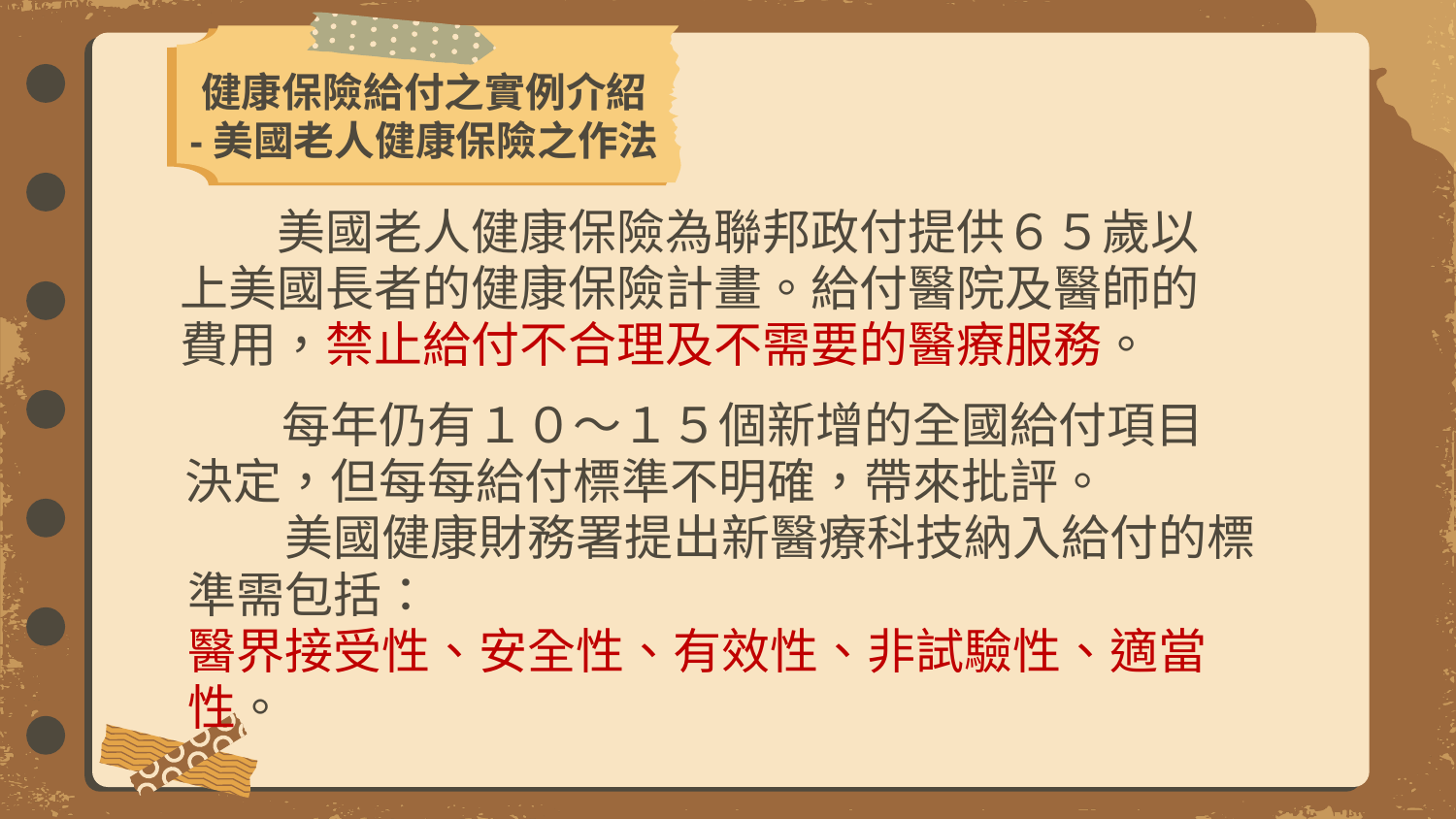

健康保險給付之實例介紹
-美國老人健康保險之作法
　　美國老人健康保險為聯邦政付提供６５歲以上美國長者的健康保險計畫。給付醫院及醫師的費用，禁止給付不合理及不需要的醫療服務。
　　每年仍有１０～１５個新增的全國給付項目決定，但每每給付標準不明確，帶來批評。
　　美國健康財務署提出新醫療科技納入給付的標準需包括：
醫界接受性、安全性、有效性、非試驗性、適當性。